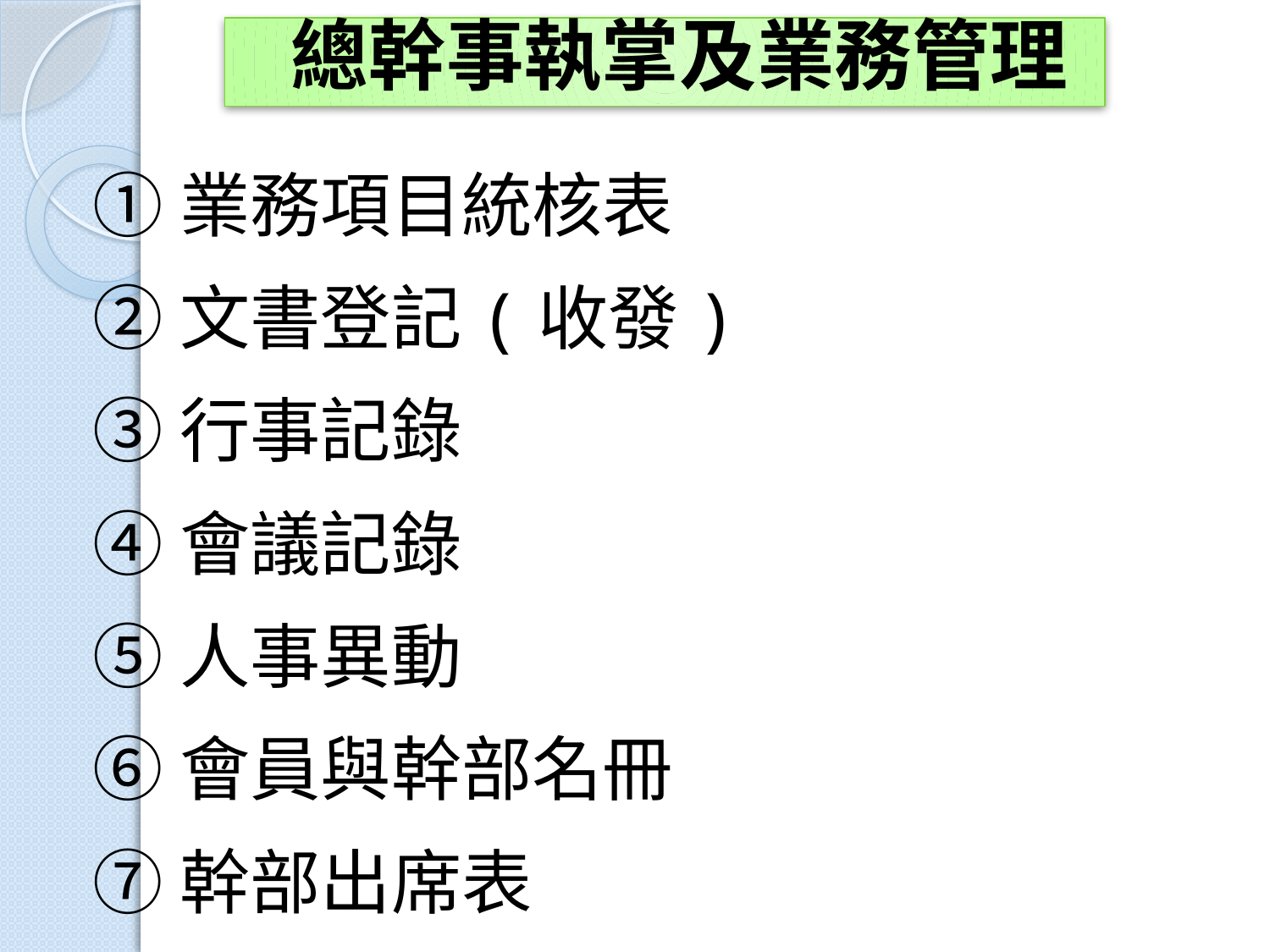

總幹事執掌及業務管理
①業務項目統核表
②文書登記(收發)
③行事記錄
④會議記錄
⑤人事異動
⑥會員與幹部名冊
⑦幹部出席表